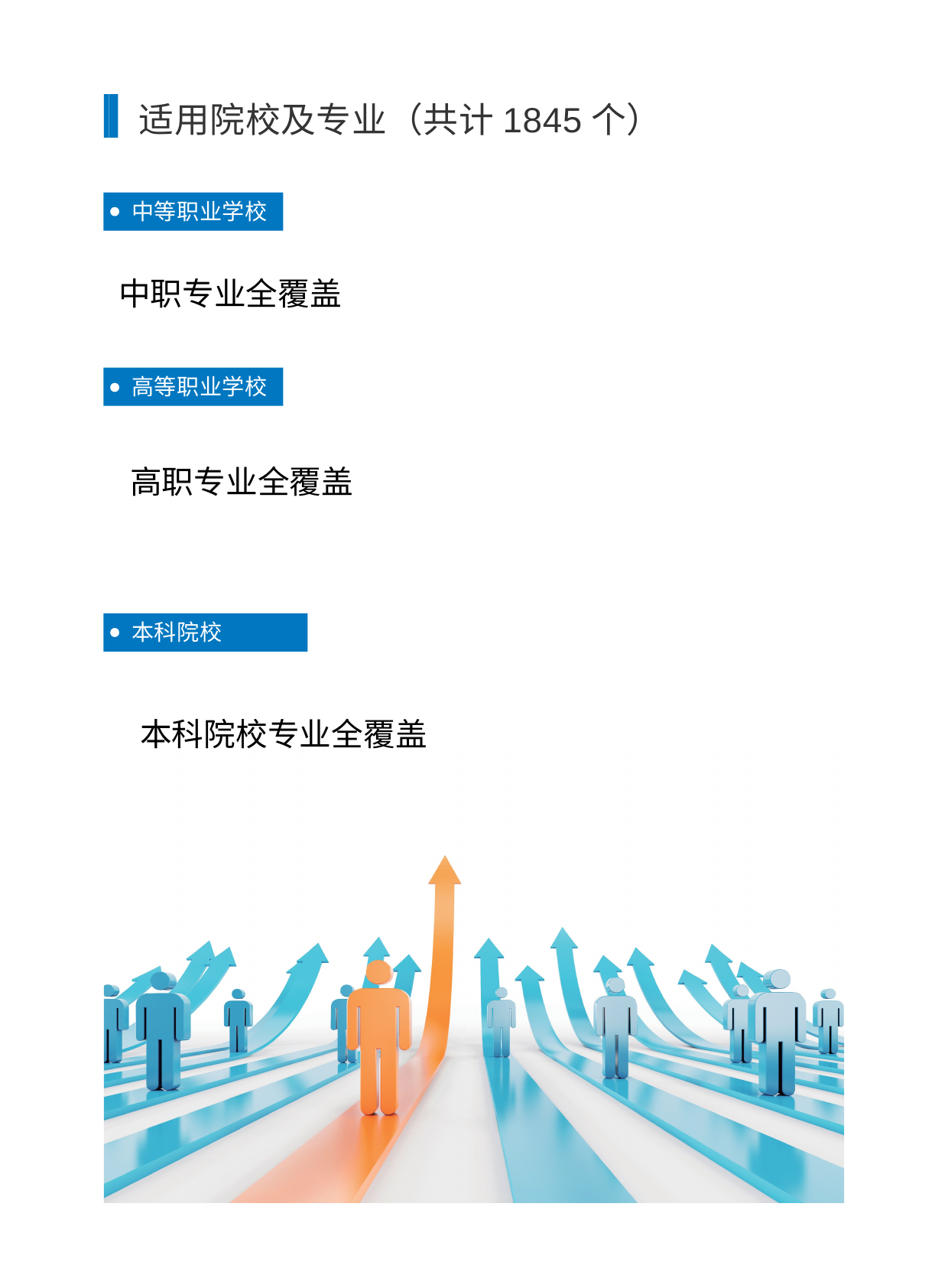

适用院校及专业（共计1845个）

中等职业学校

中职专业全覆盖

高等职业学校

高职专业全覆盖

本科院校

本科院校专业全覆盖